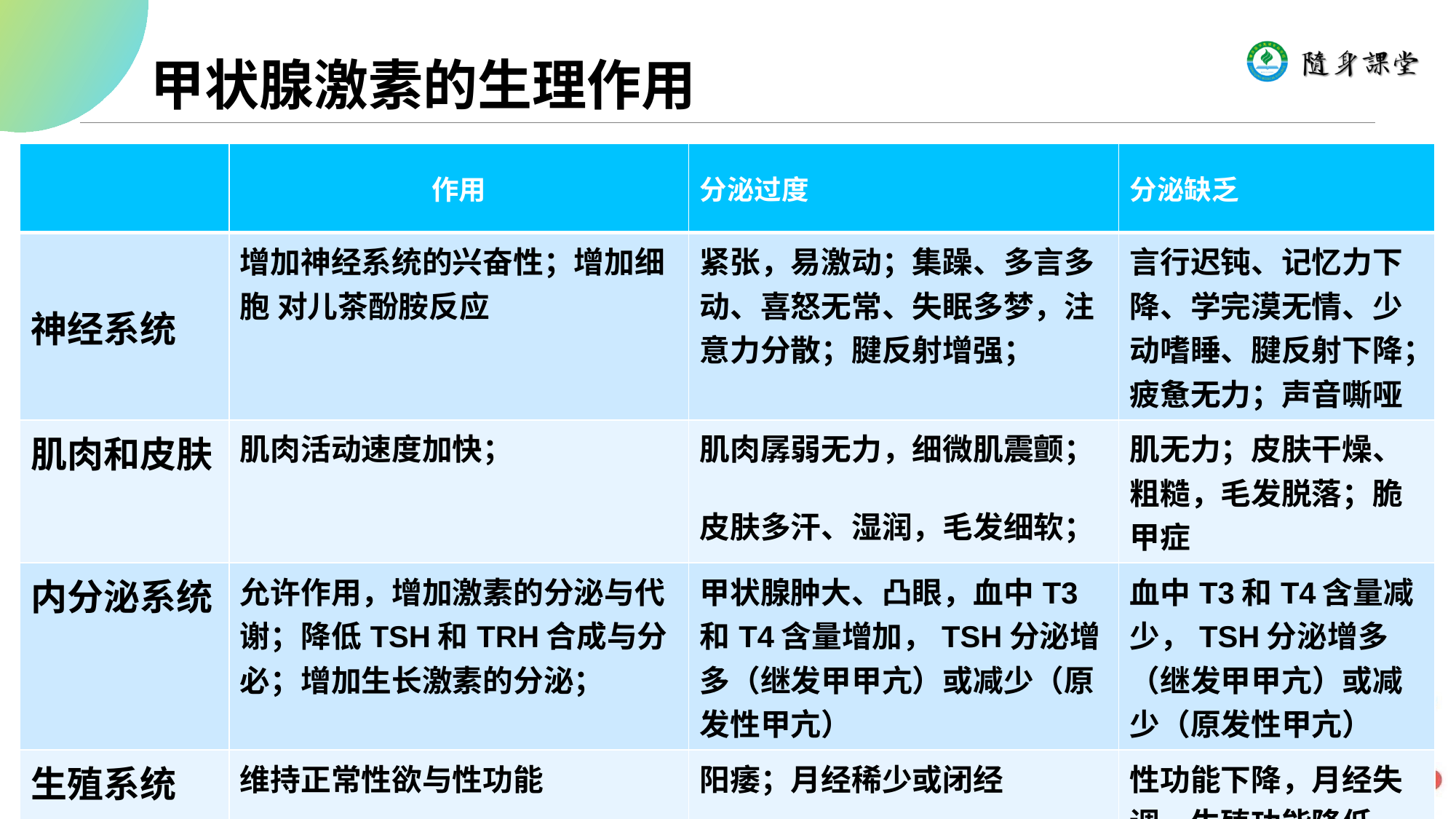

# 甲状腺激素的生理作用
|  | 作用 | 分泌过度 | 分泌缺乏 |
| --- | --- | --- | --- |
| 神经系统 | 增加神经系统的兴奋性；增加细胞 对儿茶酚胺反应 | 紧张，易激动；集躁、多言多动、喜怒无常、失眠多梦，注意力分散；腱反射增强； | 言行迟钝、记忆力下降、学完漠无情、少动嗜睡、腱反射下降；疲惫无力；声音嘶哑 |
| 肌肉和皮肤 | 肌肉活动速度加快； | 肌肉孱弱无力，细微肌震颤； 皮肤多汗、湿润，毛发细软； | 肌无力；皮肤干燥、粗糙，毛发脱落；脆甲症 |
| 内分泌系统 | 允许作用，增加激素的分泌与代谢；降低TSH和TRH合成与分必；增加生长激素的分泌； | 甲状腺肿大、凸眼，血中T3和T4含量增加，TSH分泌增多（继发甲甲亢）或减少（原发性甲亢） | 血中T3和T4含量减少，TSH分泌增多（继发甲甲亢）或减少（原发性甲亢） |
| 生殖系统 | 维持正常性欲与性功能 | 阳痿；月经稀少或闭经 | 性功能下降，月经失调，生殖功能降低 |

53